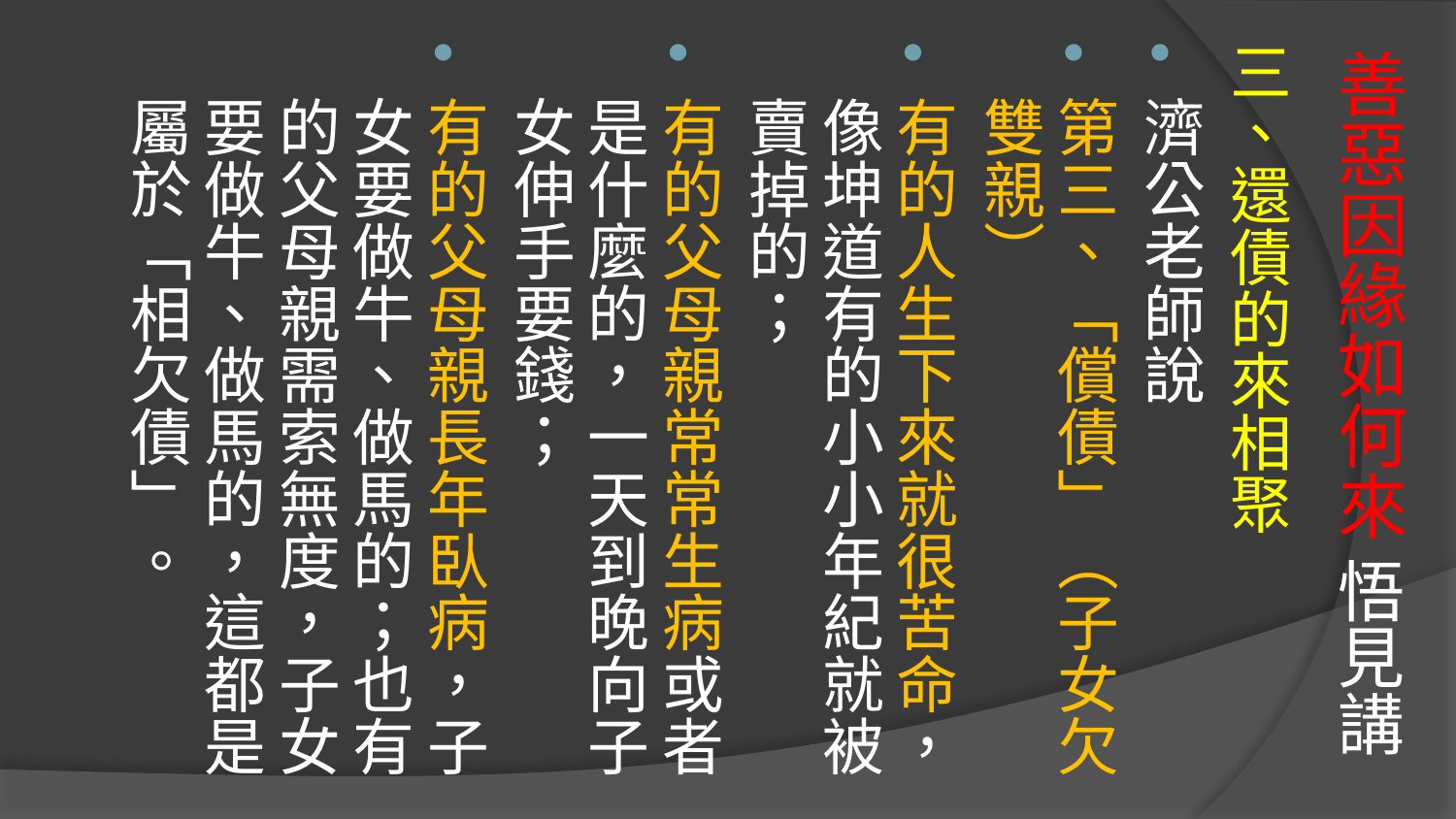

# 善惡因緣如何來 悟見講
三、還債的來相聚
濟公老師說
第三、「償債」（子女欠雙親）
有的人生下來就很苦命，像坤道有的小小年紀就被賣掉的；
有的父母親常常生病或者是什麼的，一天到晚向子女伸手要錢；
有的父母親長年臥病，子女要做牛、做馬的；也有的父母親需索無度，子女要做牛、做馬的，這都是屬於「相欠債」。